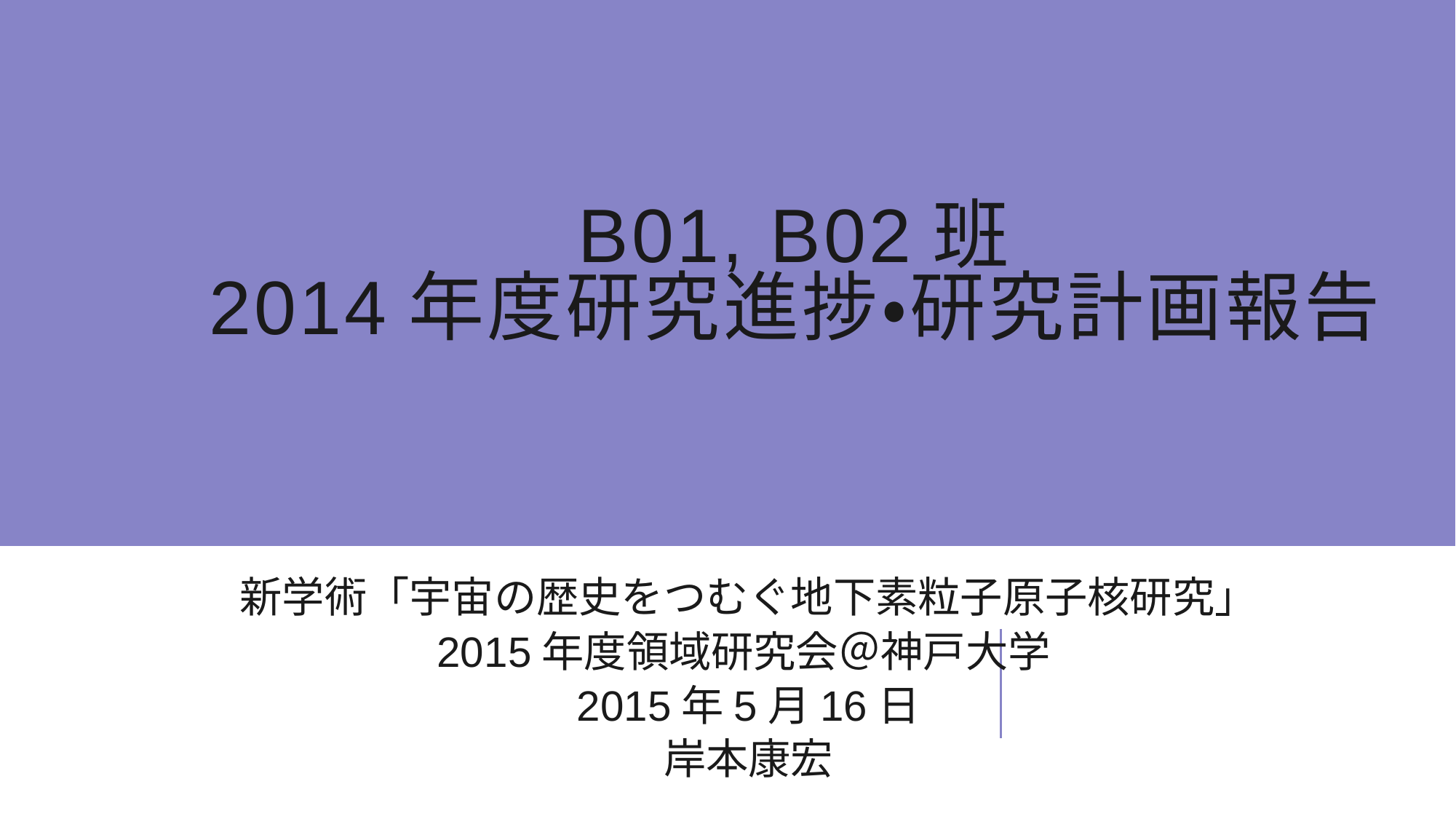

# B01, B02班 2014年度研究進捗・研究計画報告
新学術「宇宙の歴史をつむぐ地下素粒子原子核研究」
2015年度領域研究会＠神戸大学
2015年5月16日
岸本康宏